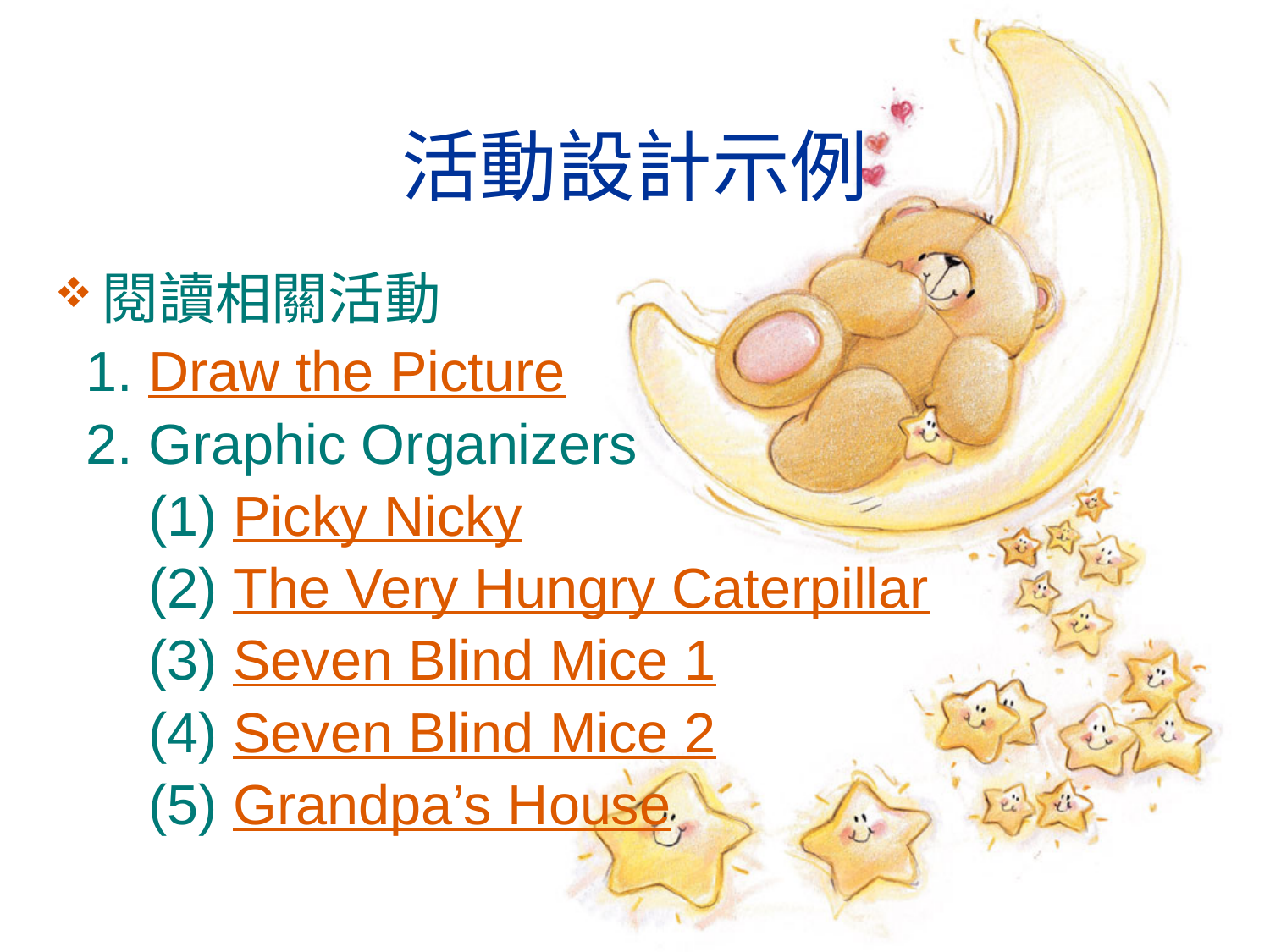

# 活動設計示例
閱讀相關活動
  1. Draw the Picture
  2. Graphic Organizers
      (1) Picky Nicky
      (2) The Very Hungry Caterpillar
      (3) Seven Blind Mice 1
      (4) Seven Blind Mice 2
      (5) Grandpa’s House